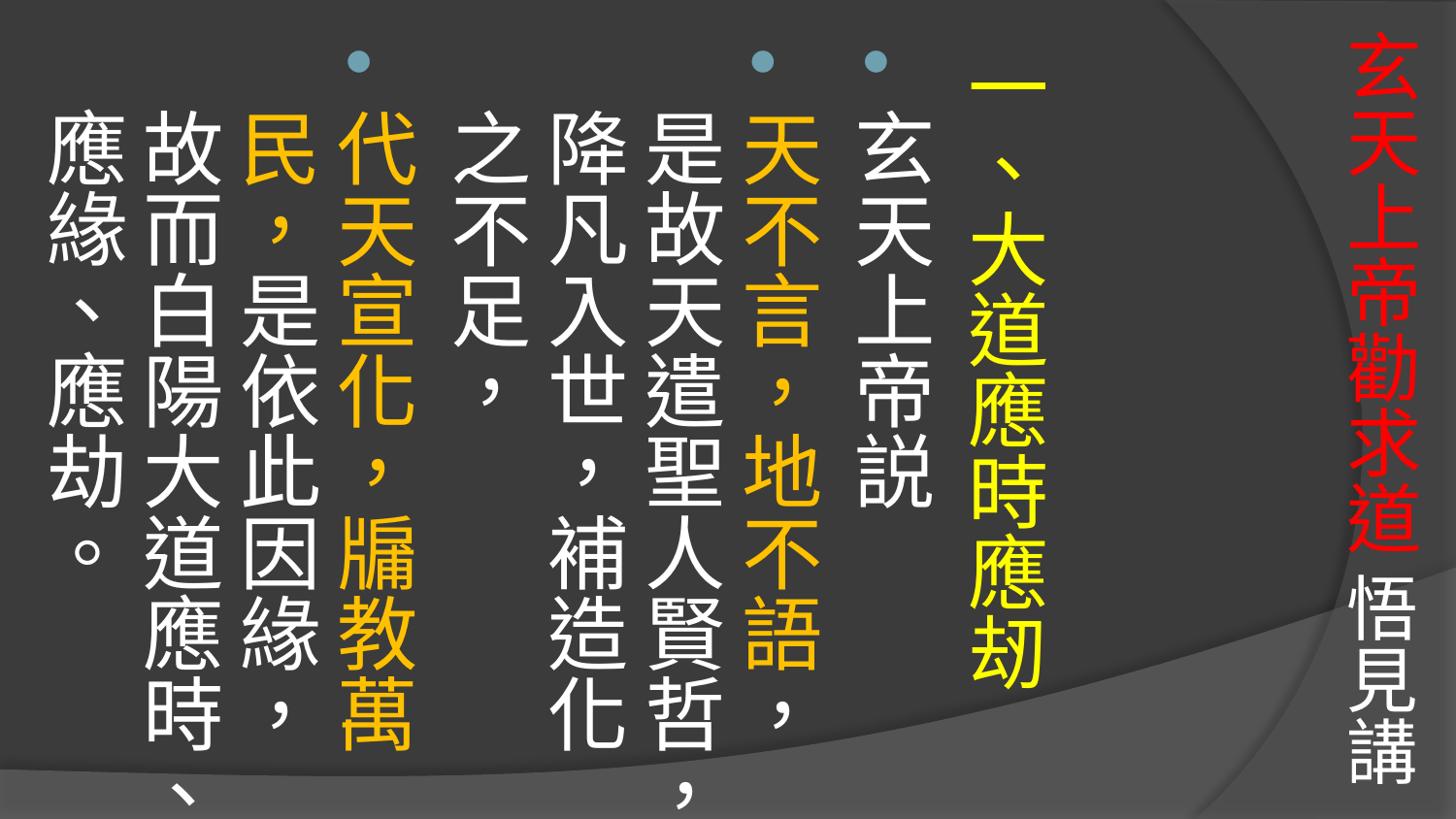

# 玄天上帝勸求道 悟見講
一、大道應時應刼
玄天上帝説
天不言，地不語，是故天遣聖人賢哲，降凡入世，補造化之不足，
代天宣化，牖教萬民，是依此因緣，故而白陽大道應時、應緣、應劫。